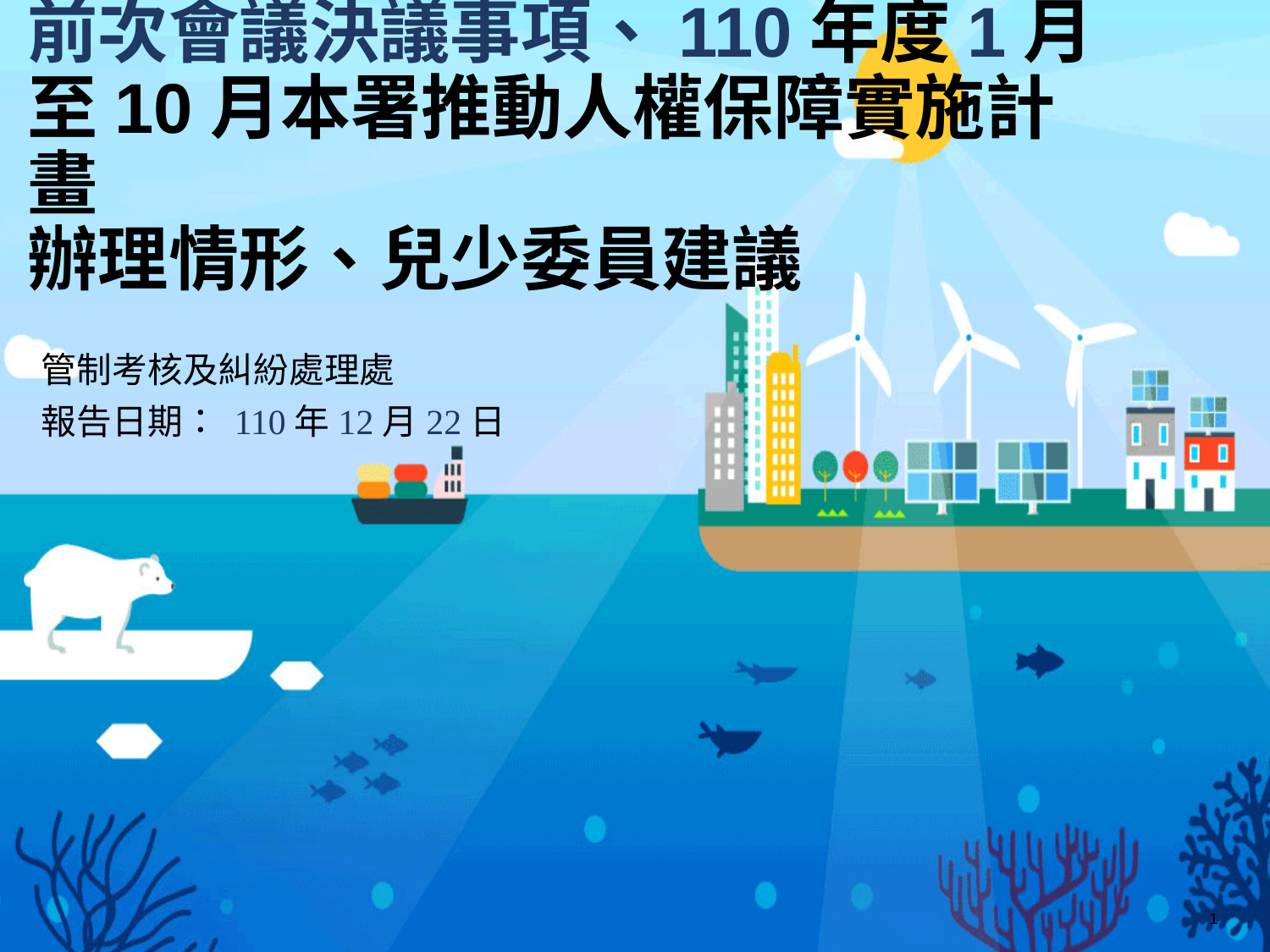

# 前次會議決議事項、110年度1月至10月本署推動人權保障實施計畫 辦理情形、兒少委員建議
管制考核及糾紛處理處
報告日期： 110年12月22日